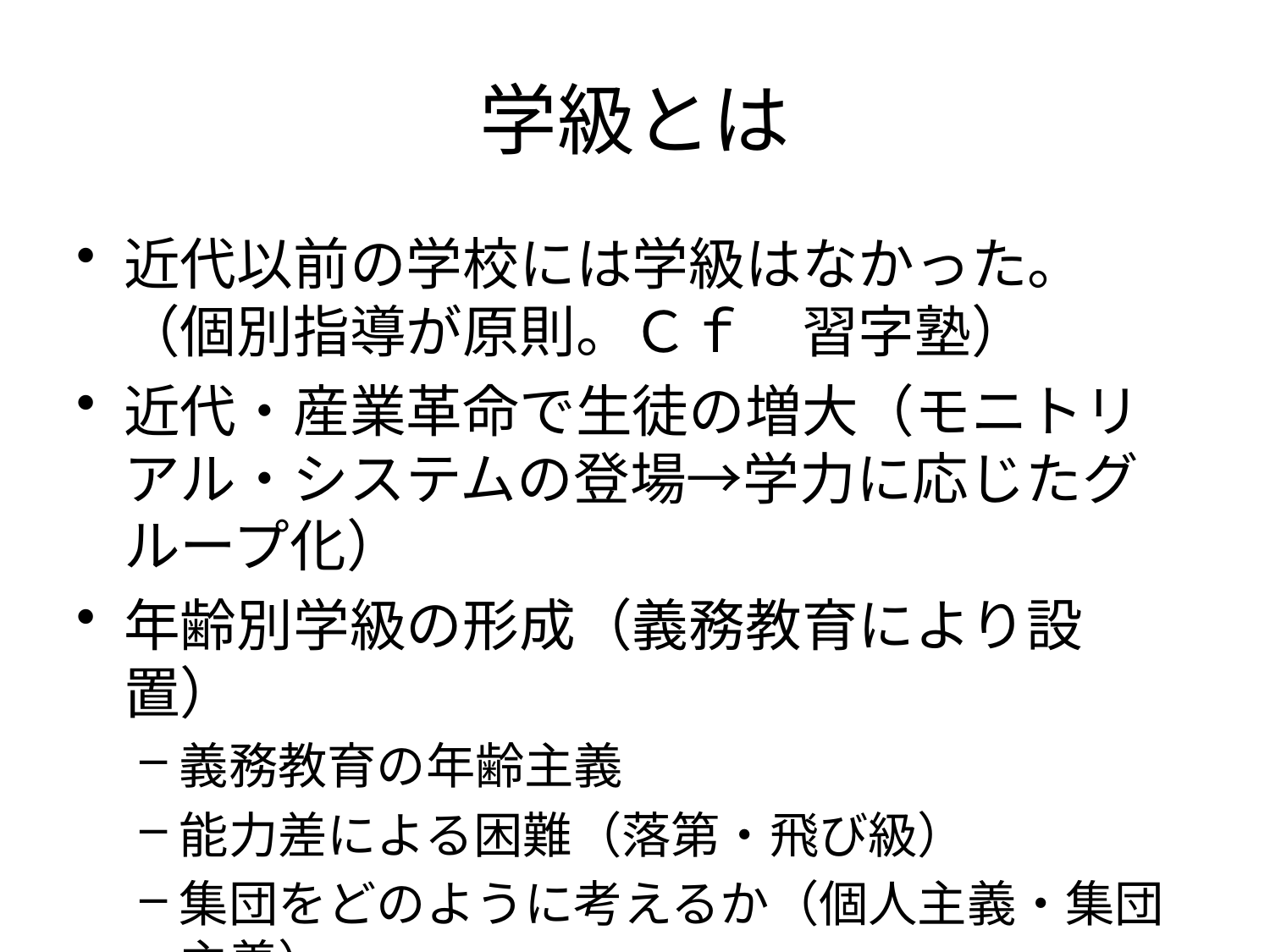

# 学級とは
近代以前の学校には学級はなかった。（個別指導が原則。Ｃｆ　習字塾）
近代・産業革命で生徒の増大（モニトリアル・システムの登場→学力に応じたグループ化）
年齢別学級の形成（義務教育により設置）
義務教育の年齢主義
能力差による困難（落第・飛び級）
集団をどのように考えるか（個人主義・集団主義）